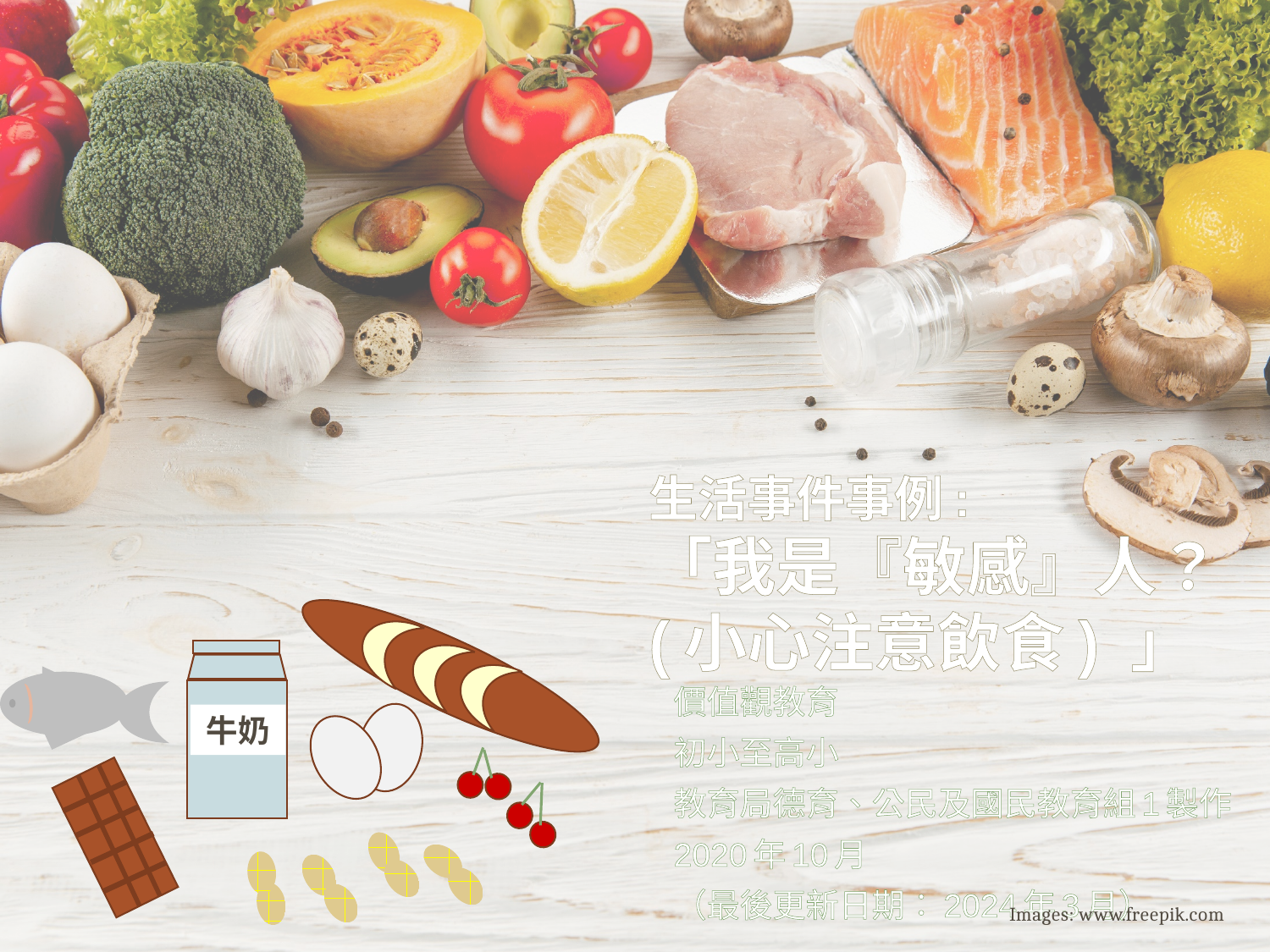

# 生活事件事例: 「我是『敏感』人？ (小心注意飲食) 」

價值觀教育
初小至高小
教育局德育、公民及國民教育組1製作
2020年10月
（最後更新日期：2024年3月）

牛奶

Images: www.freepik.com